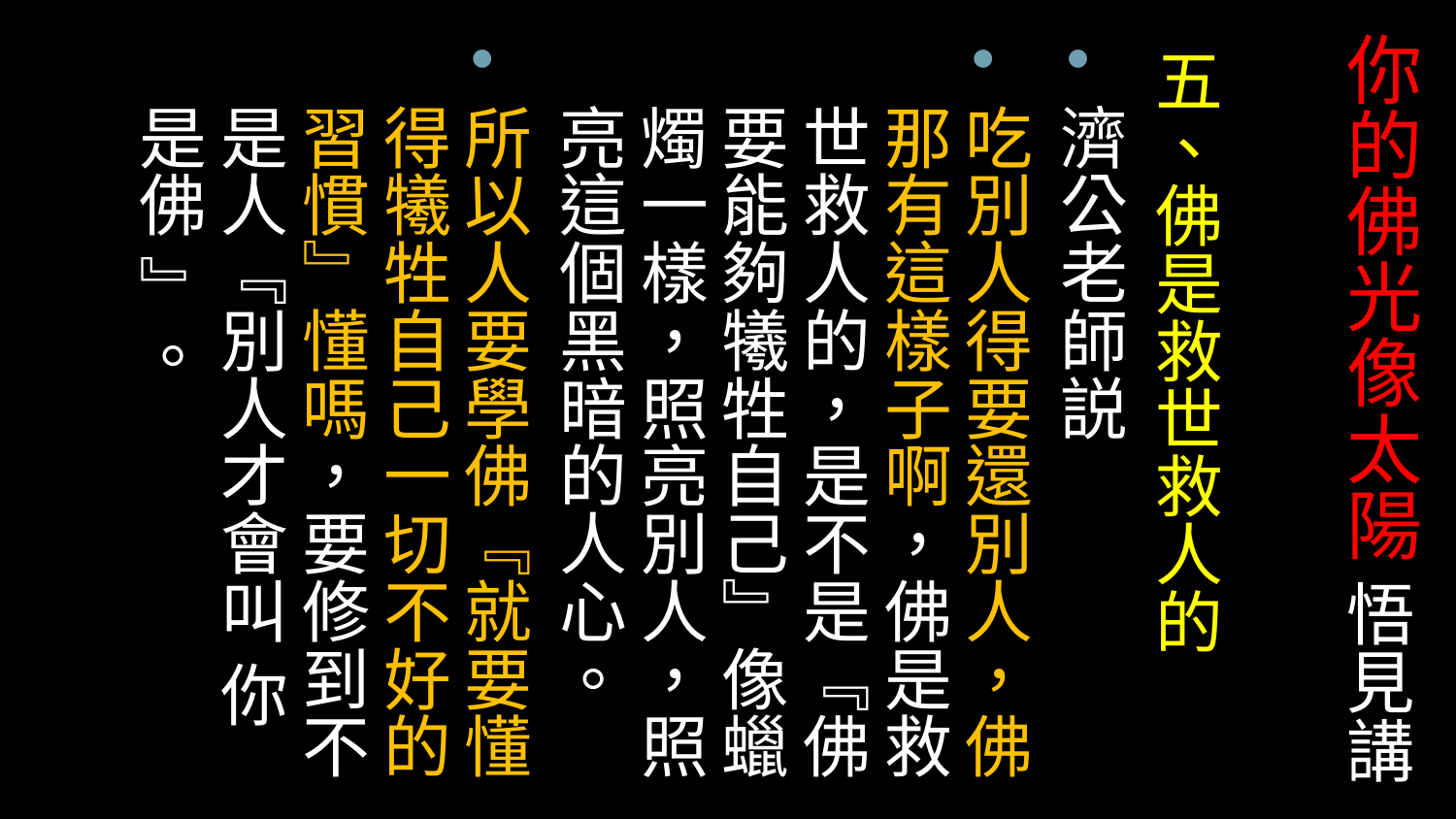

# 你的佛光像太陽 悟見講
五、佛是救世救人的
濟公老師説
吃別人得要還別人，佛那有這樣子啊，佛是救世救人的，是不是『佛要能夠犧牲自己』像蠟燭一樣，照亮別人，照亮這個黑暗的人心。
所以人要學佛『就要懂得犧牲自己一切不好的習慣』懂嗎，要修到不是人『別人才會叫 你是佛 』。